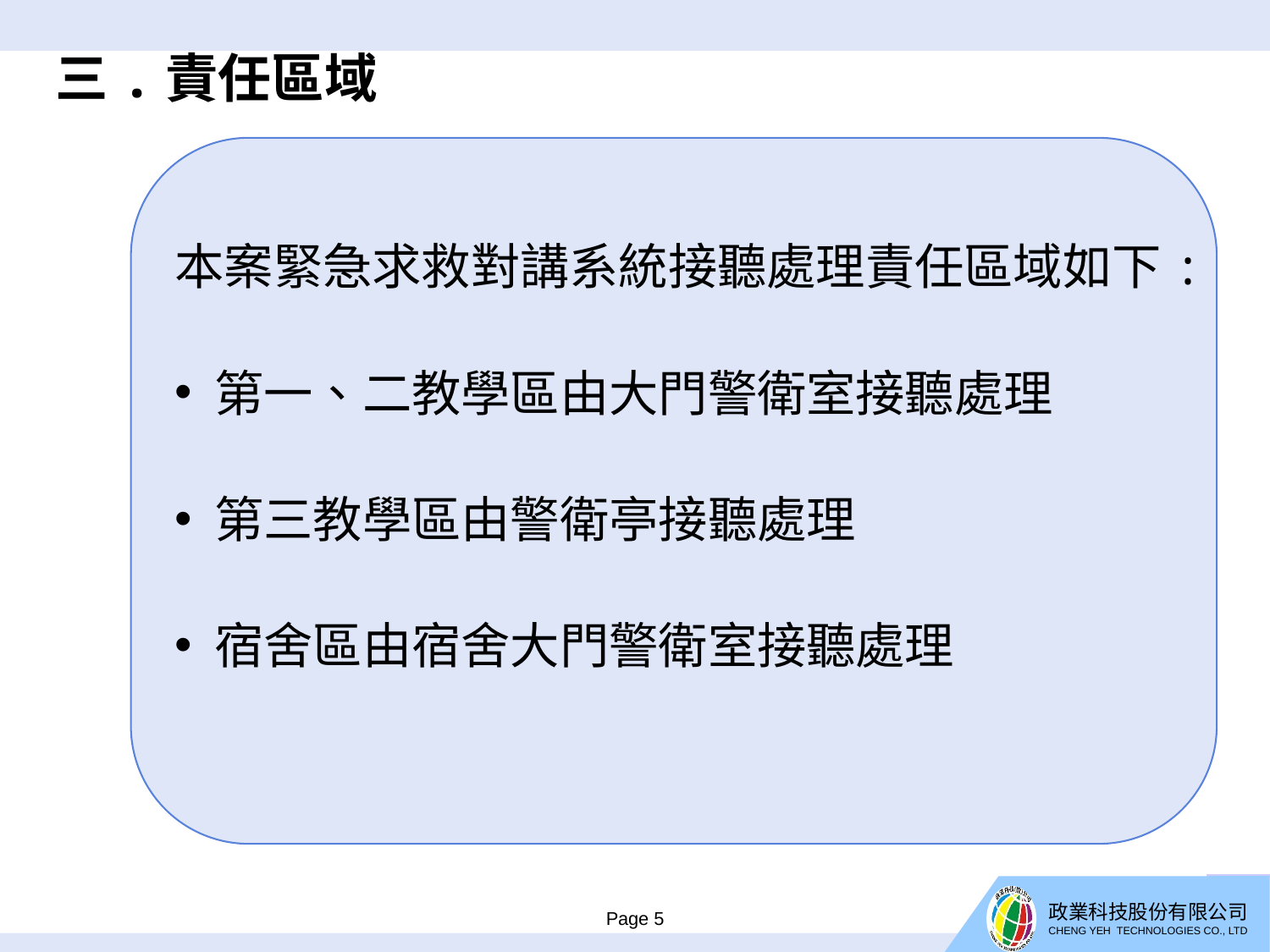

三.責任區域
本案緊急求救對講系統接聽處理責任區域如下:
第一、二教學區由大門警衛室接聽處理
第三教學區由警衛亭接聽處理
宿舍區由宿舍大門警衛室接聽處理